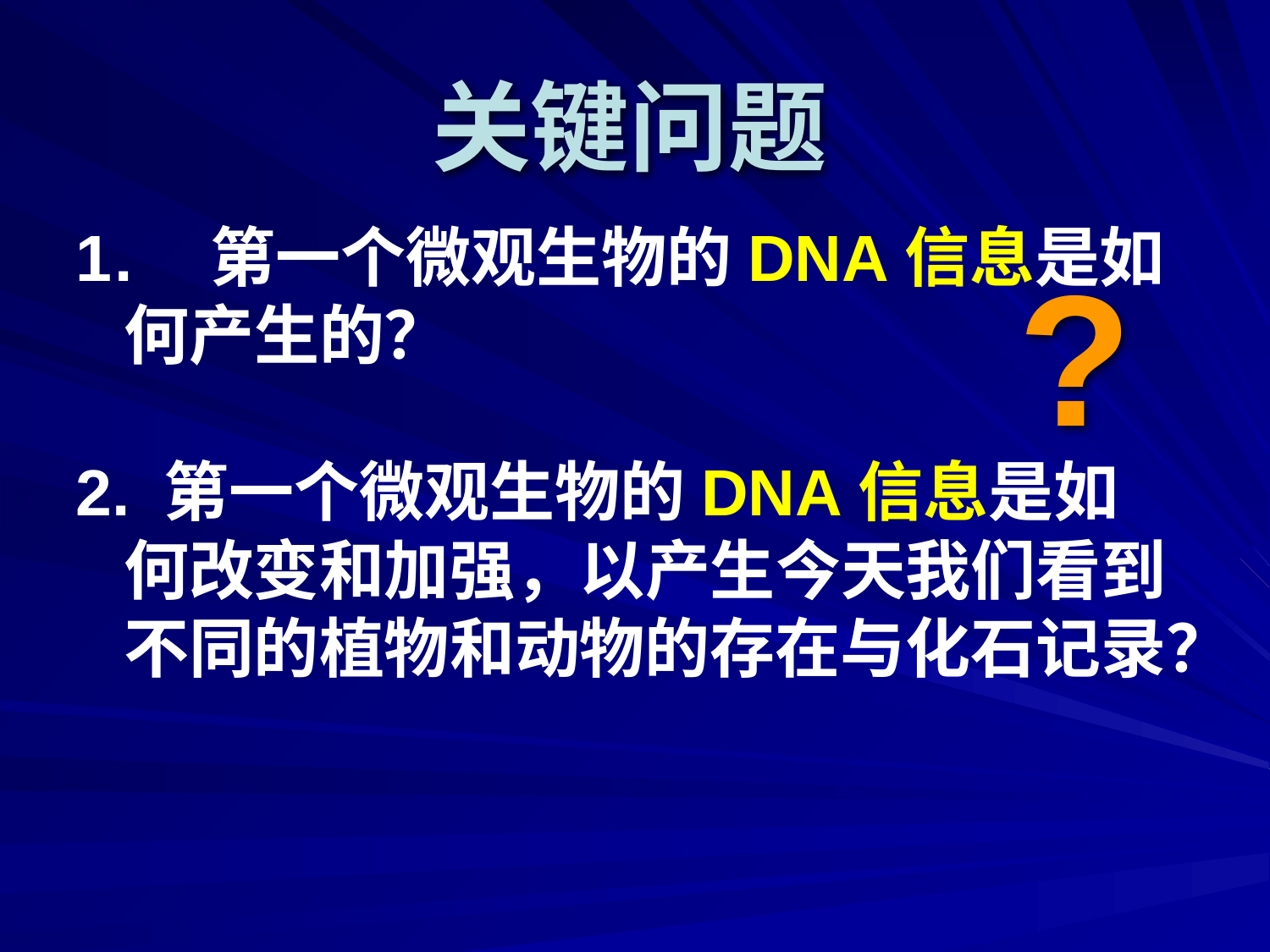

关键问题
    第一个微观生物的DNA信息是如何产生的？

2. 第一个微观生物的DNA信息是如何改变和加强，以产生今天我们看到不同的植物和动物的存在与化石记录？
?